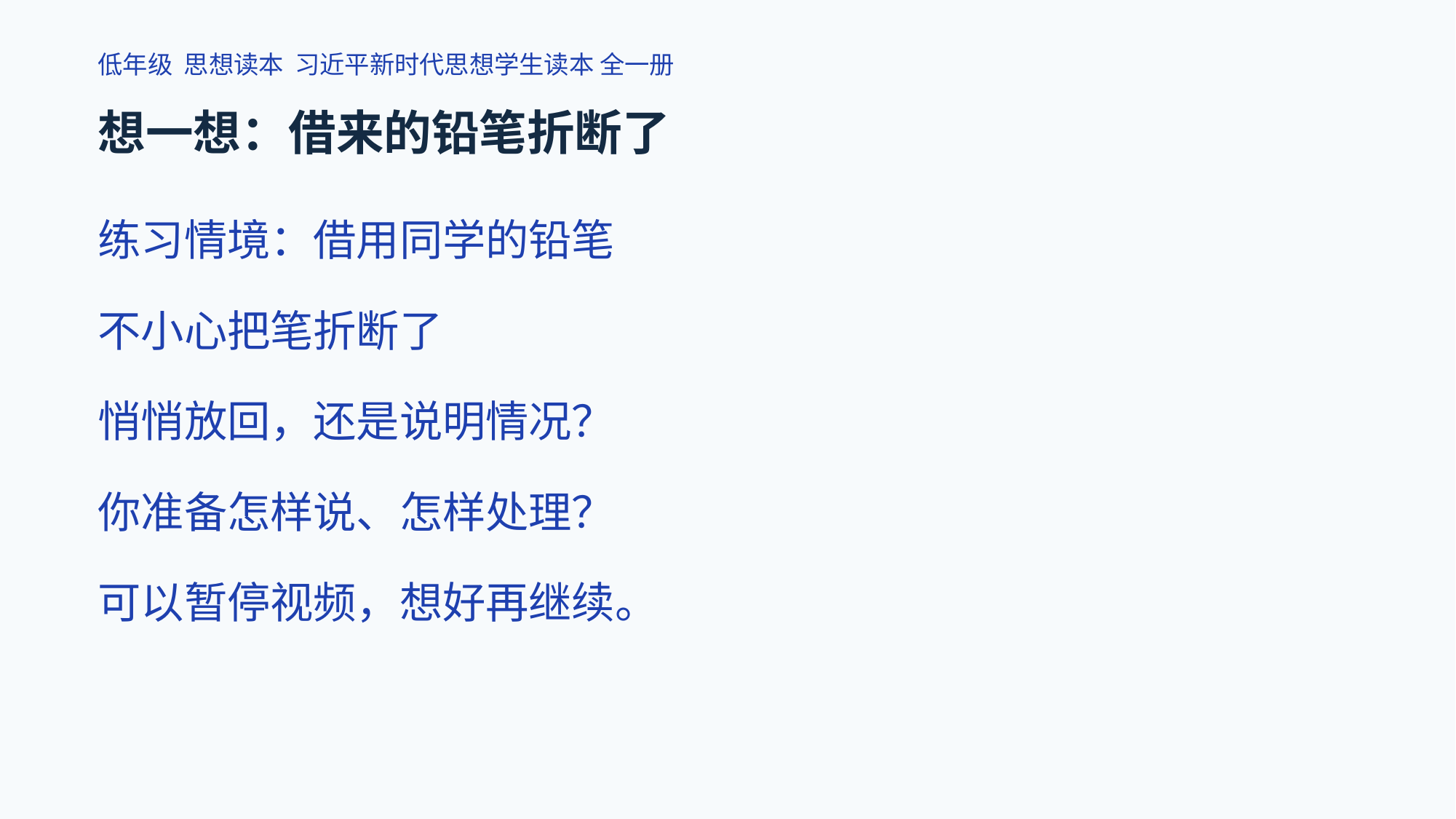

低年级  思想读本  习近平新时代思想学生读本 全一册
想一想：借来的铅笔折断了
练习情境：借用同学的铅笔
不小心把笔折断了
悄悄放回，还是说明情况？
你准备怎样说、怎样处理？
可以暂停视频，想好再继续。